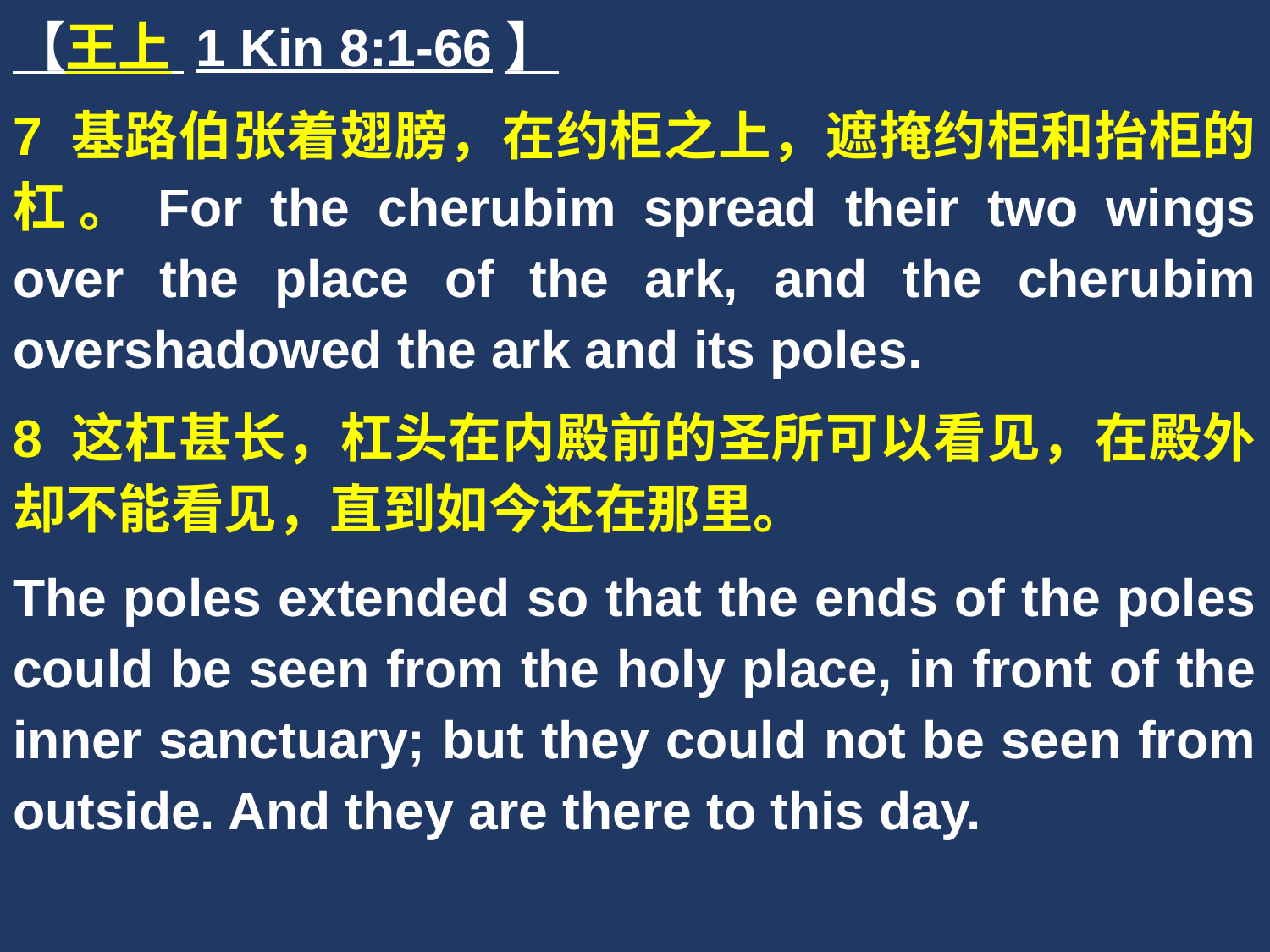

【王上 1 Kin 8:1-66】
7 基路伯张着翅膀，在约柜之上，遮掩约柜和抬柜的杠。For the cherubim spread their two wings over the place of the ark, and the cherubim overshadowed the ark and its poles.
8 这杠甚长，杠头在内殿前的圣所可以看见，在殿外却不能看见，直到如今还在那里。
The poles extended so that the ends of the poles could be seen from the holy place, in front of the inner sanctuary; but they could not be seen from outside. And they are there to this day.